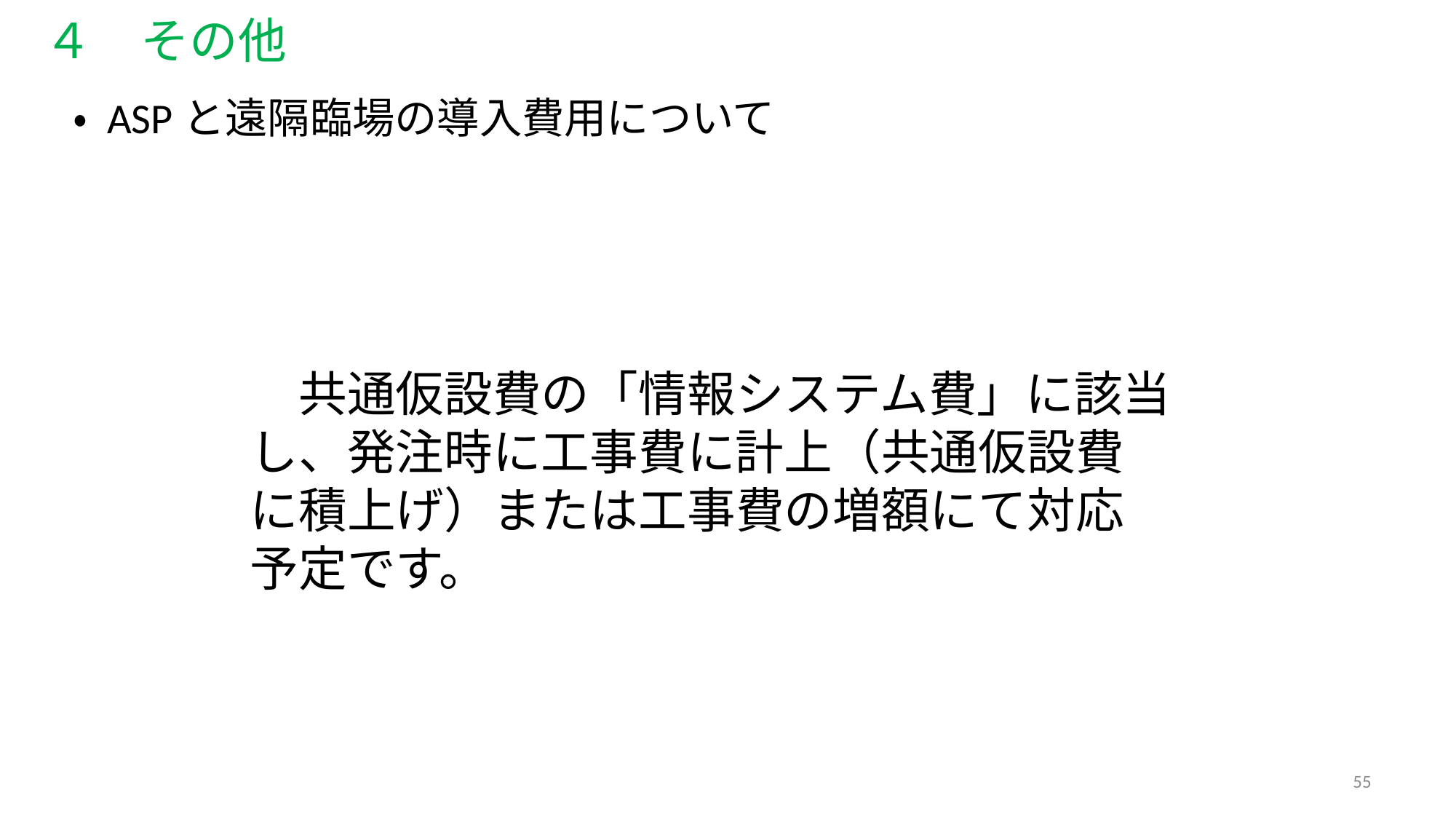

４　その他
・ ASPと遠隔臨場の導入費用について
　共通仮設費の「情報システム費」に該当し、発注時に工事費に計上（共通仮設費に積上げ）または工事費の増額にて対応予定です。
55